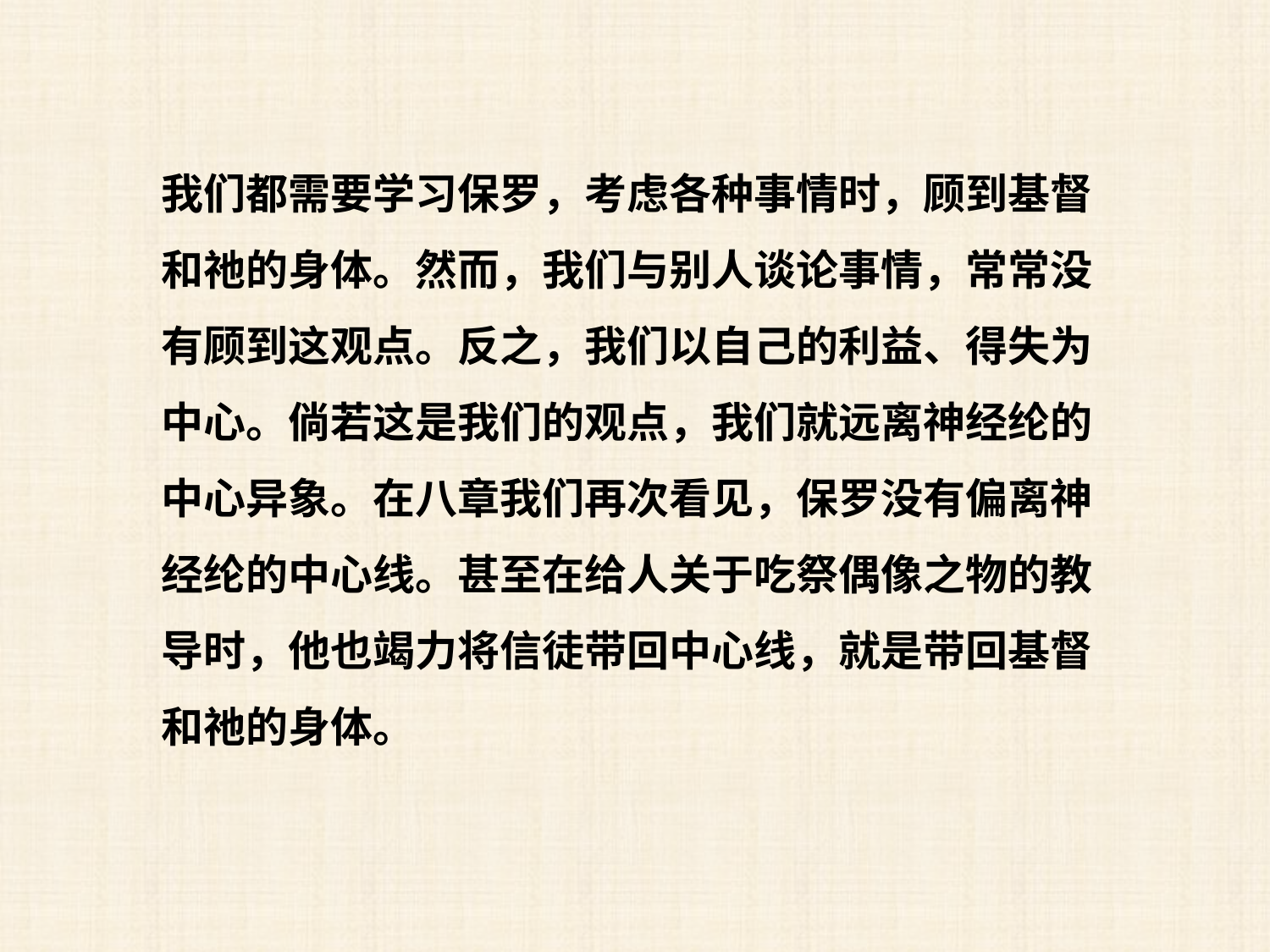

我们都需要学习保罗，考虑各种事情时，顾到基督和祂的身体。然而，我们与别人谈论事情，常常没有顾到这观点。反之，我们以自己的利益、得失为中心。倘若这是我们的观点，我们就远离神经纶的中心异象。在八章我们再次看见，保罗没有偏离神经纶的中心线。甚至在给人关于吃祭偶像之物的教导时，他也竭力将信徒带回中心线，就是带回基督和祂的身体。